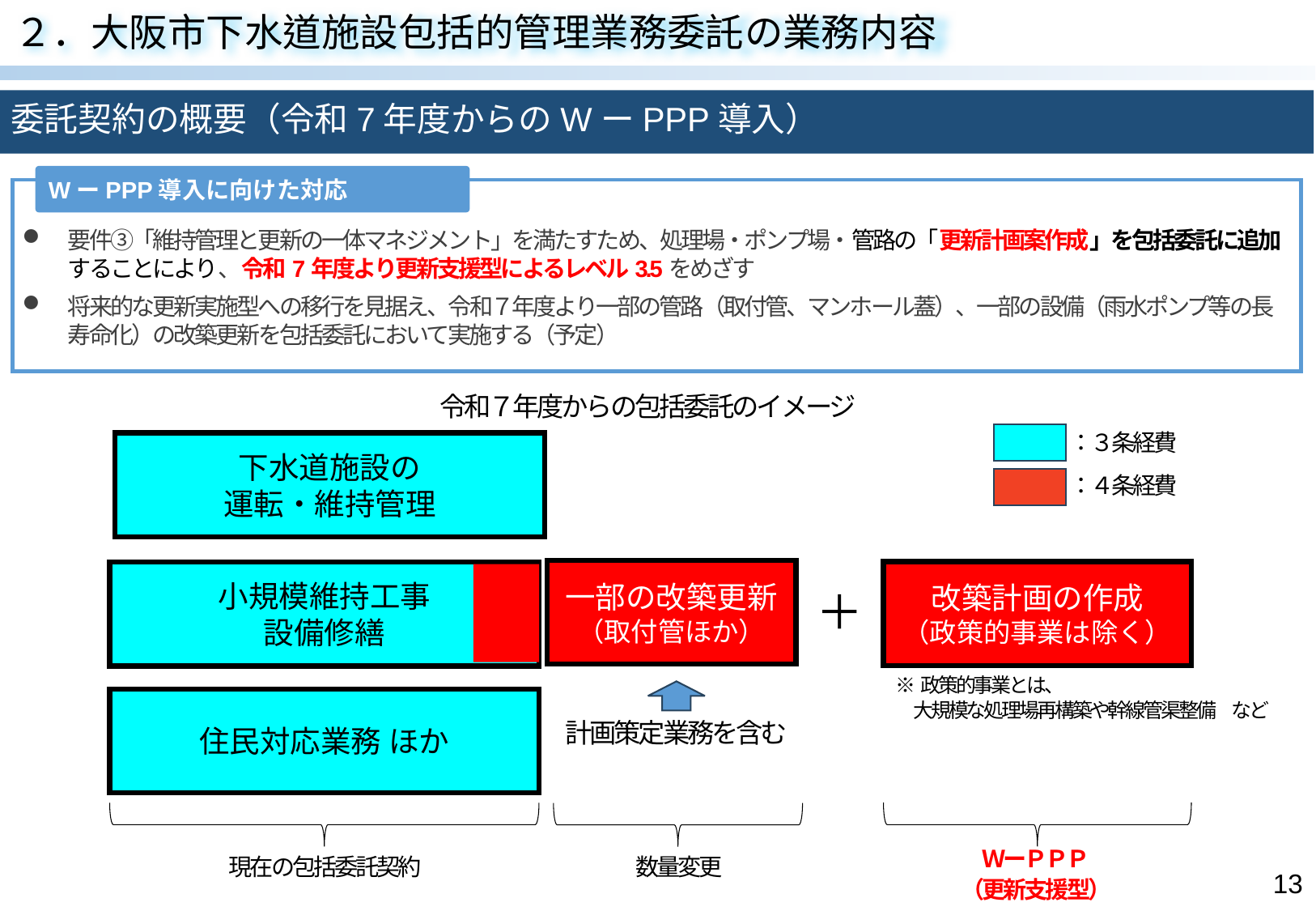

２．大阪市下水道施設包括的管理業務委託の業務内容
委託契約の概要（令和7年度からのWーPPP導入）

WーPPP導入に向けた対応

要件③「維持管理と更新の一体マネジメント」を満たすため、処理場・ポンプ場・管路の「更新計画案作成」を包括委託に追加することにより、令和7年度より更新支援型によるレベル3.5をめざす
将来的な更新実施型への移行を見据え、令和７年度より一部の管路（取付管、マンホール蓋）、一部の設備（雨水ポンプ等の長寿命化）の改築更新を包括委託において実施する（予定）
令和７年度からの包括委託のイメージ
：３条経費

：４条経費

下水道施設の
運転・維持管理
小規模維持工事
設備修繕

住民対応業務 ほか

現在の包括委託契約
一部の改築更新
（取付管ほか）
改築計画の作成
（政策的事業は除く）

ＷーＰＰＰ
（更新支援型）
＋
※政策的事業とは、
　大規模な処理場再構築や幹線管渠整備　など

計画策定業務を含む
数量変更
13